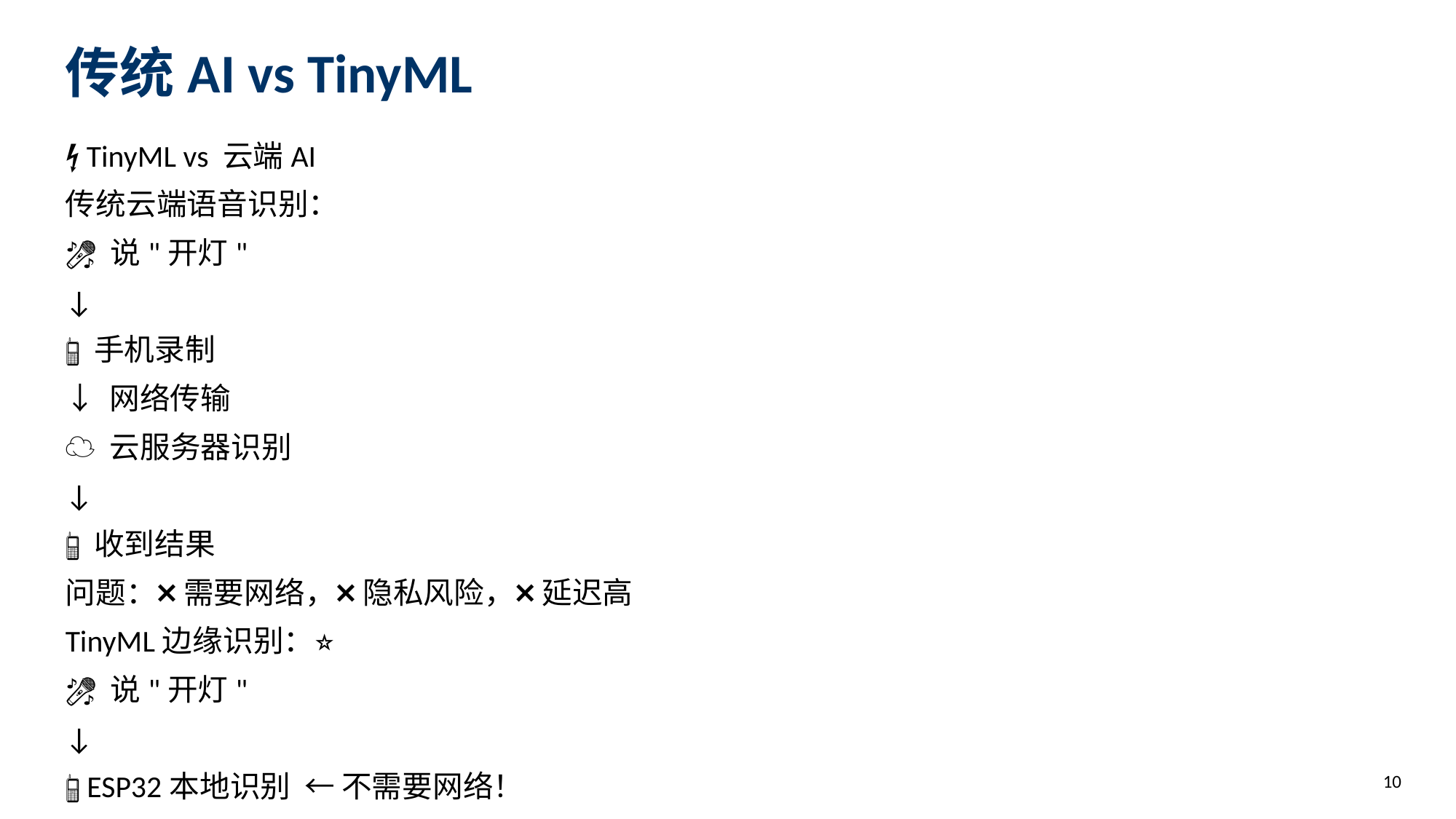

传统AI vs TinyML
⚡ TinyML vs 云端AI
传统云端语音识别：
🎤 说"开灯"
↓
📱 手机录制
↓ 网络传输
☁️ 云服务器识别
↓
📱 收到结果
问题：❌ 需要网络，❌ 隐私风险，❌ 延迟高
TinyML边缘识别：⭐
🎤 说"开灯"
↓
📱 ESP32本地识别  ← 不需要网络！
↓
💡 灯亮了
优势：✅ 离线可用  ✅ 隐私安全  ✅ 低延迟  ✅ 低功耗
10